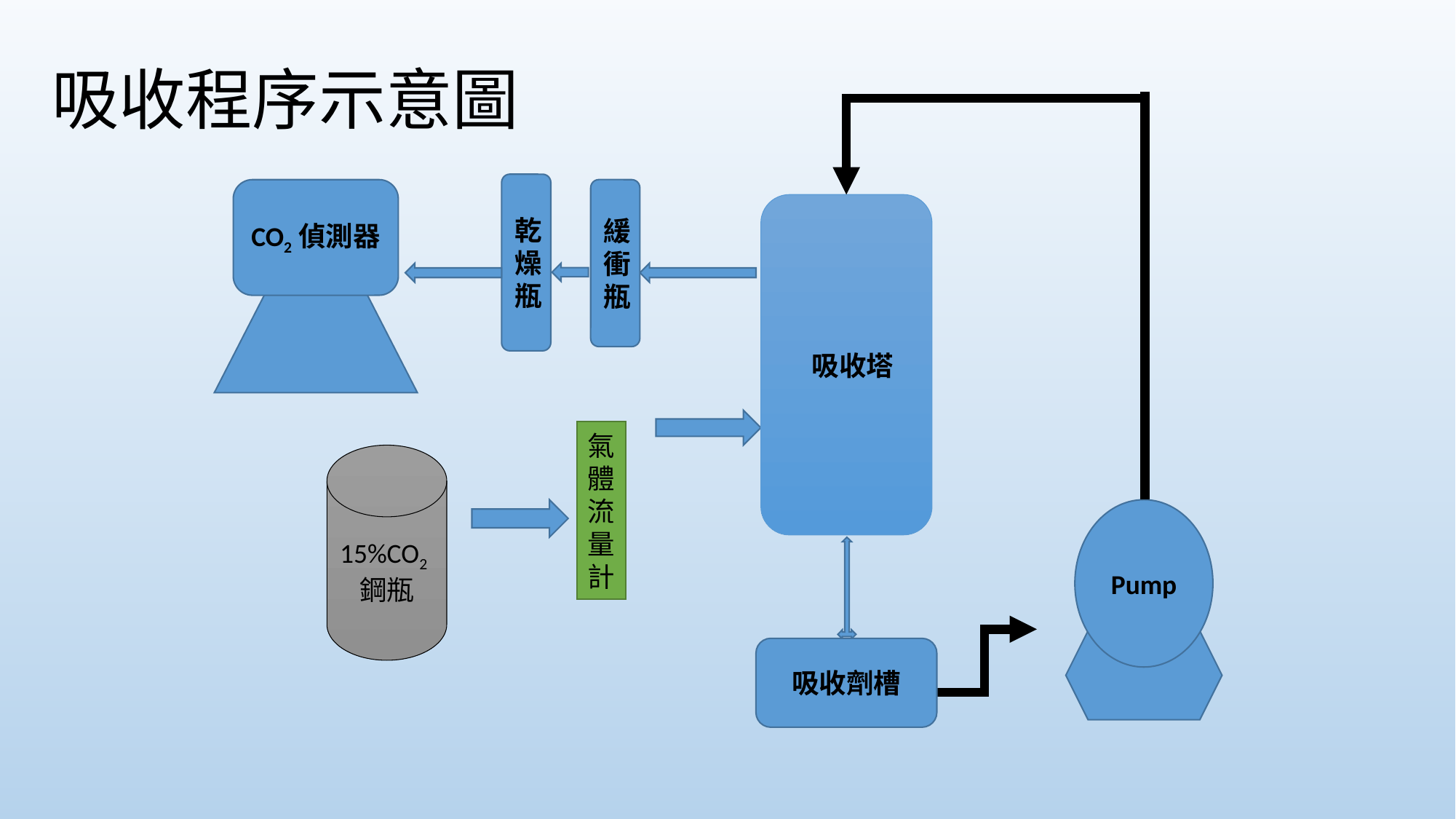

吸收程序示意圖
乾燥瓶
CO2偵測器
緩衝瓶
 吸收塔

氣體流量計
15%CO2鋼瓶

Pump

吸收劑槽